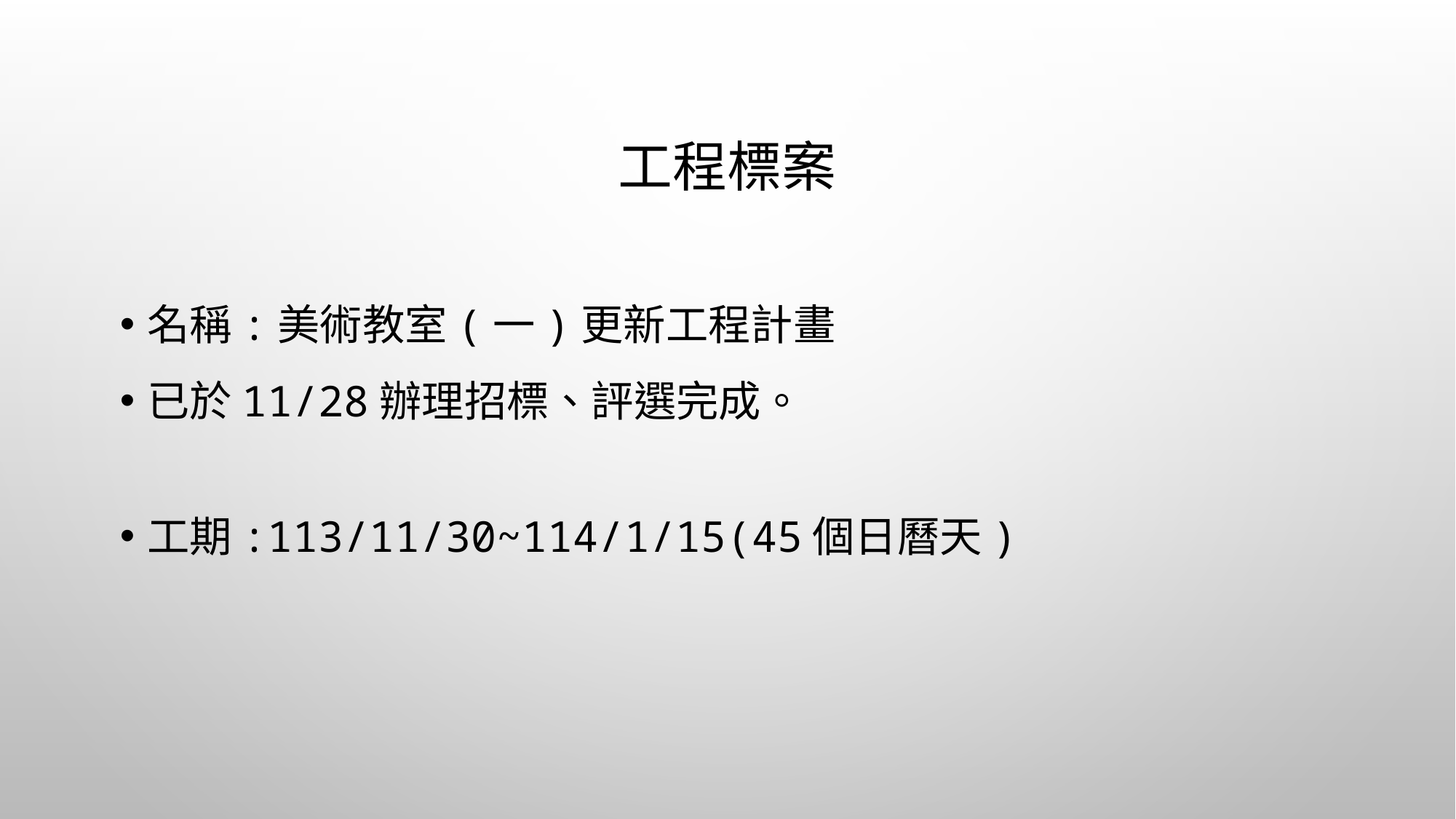

# 工程標案
名稱:美術教室(一)更新工程計畫
已於11/28辦理招標、評選完成。

工期:113/11/30~114/1/15(45個日曆天)